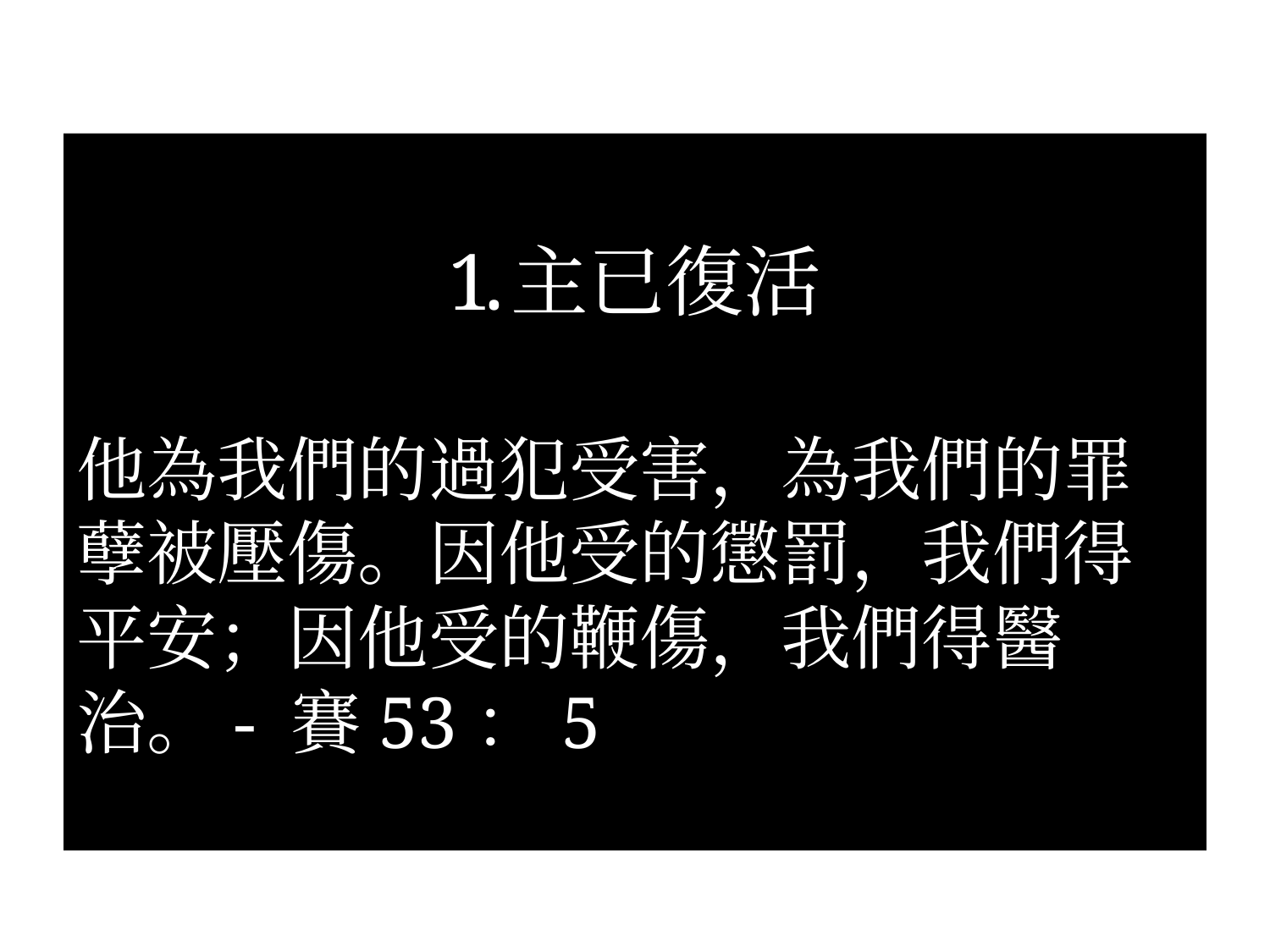

主已復活

他為我們的過犯受害，為我們的罪孽被壓傷。因他受的懲罰，我們得平安；因他受的鞭傷，我們得醫治。- 賽53：5